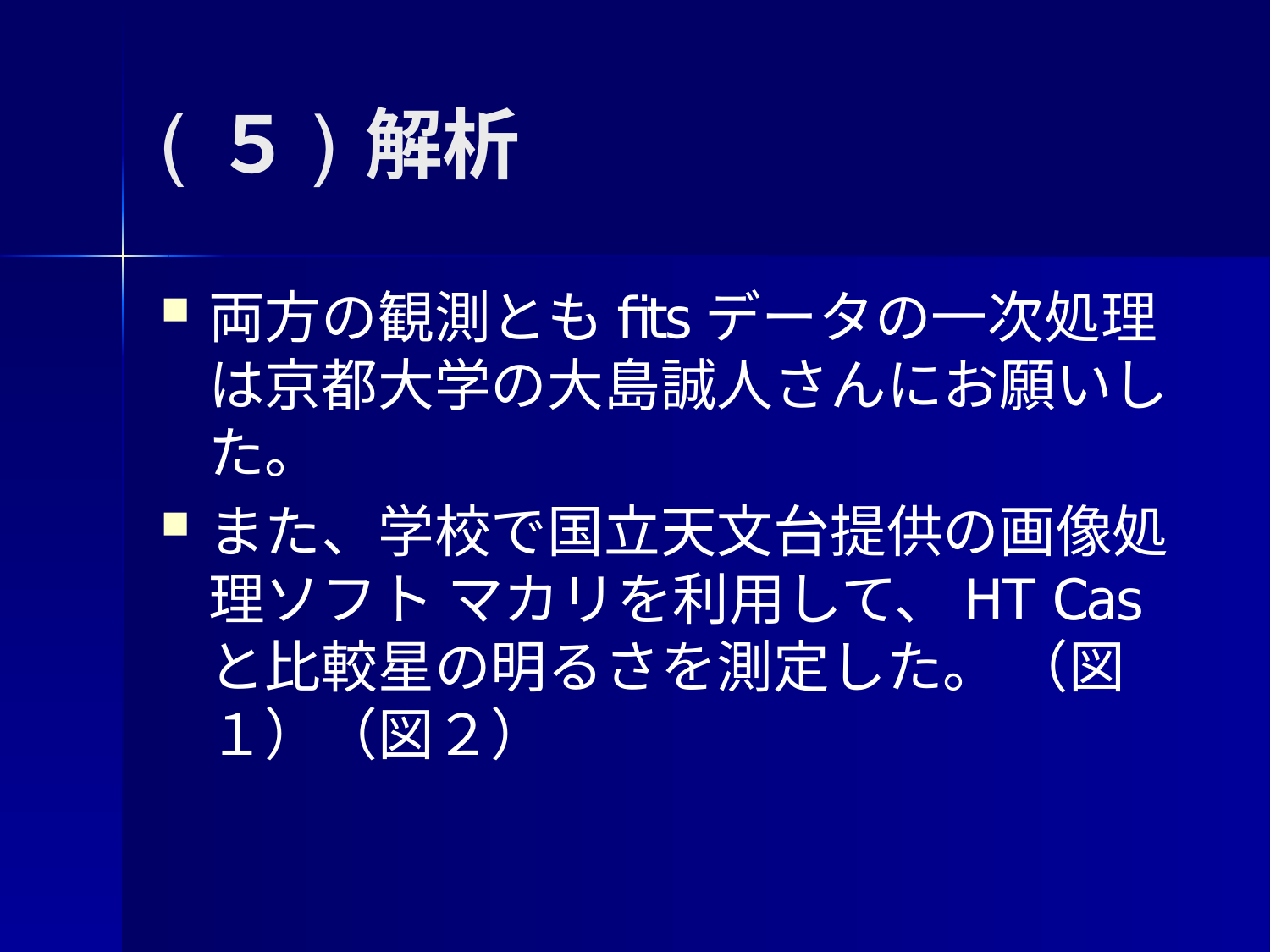

# (５)解析
両方の観測ともfitsデータの一次処理は京都大学の大島誠人さんにお願いした。
また、学校で国立天文台提供の画像処理ソフト マカリを利用して、HT Casと比較星の明るさを測定した。 （図１）（図２）